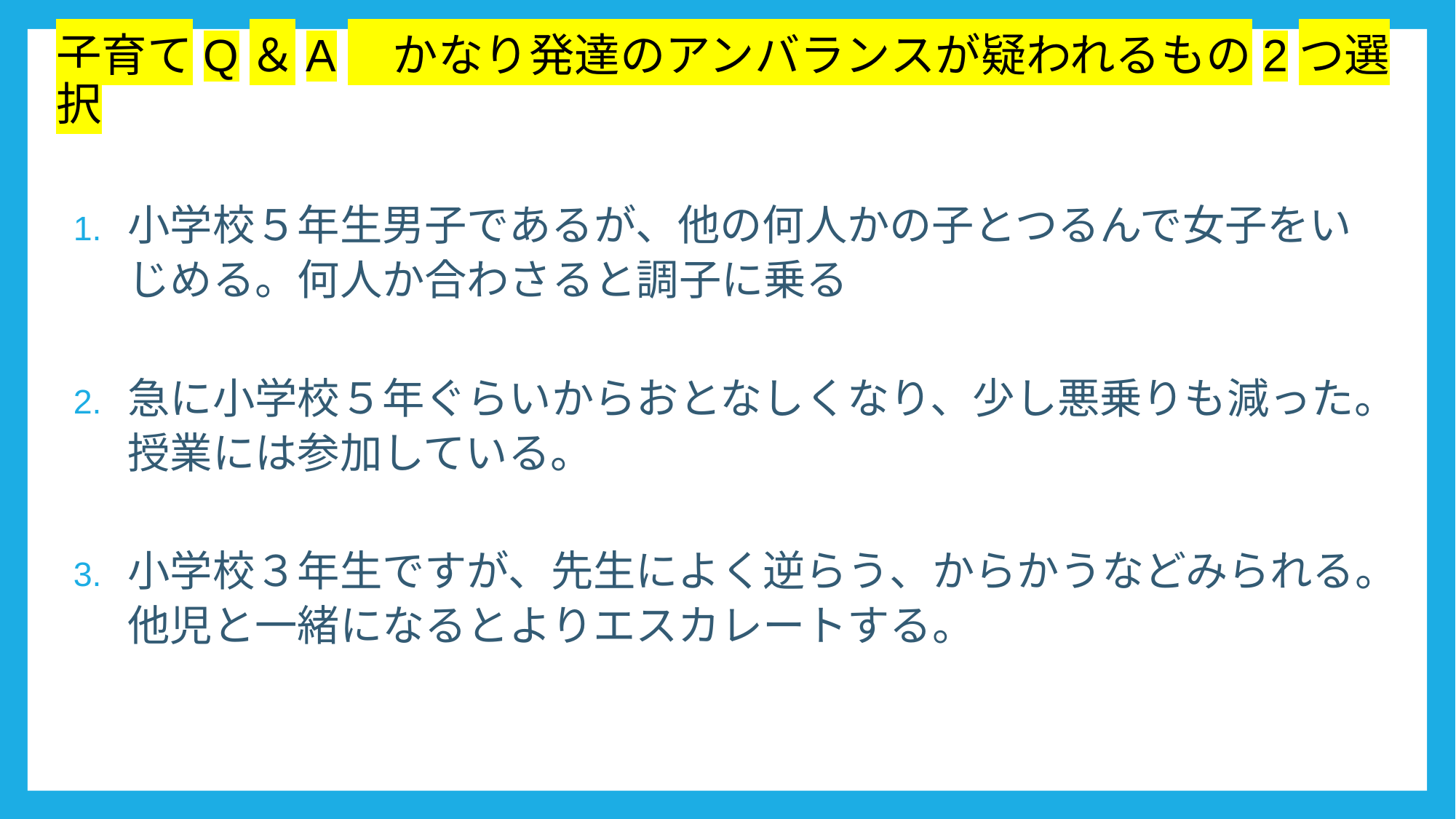

# 子育てQ＆A　かなり発達のアンバランスが疑われるもの2つ選択
小学校５年生男子であるが、他の何人かの子とつるんで女子をいじめる。何人か合わさると調子に乗る
急に小学校５年ぐらいからおとなしくなり、少し悪乗りも減った。授業には参加している。
小学校３年生ですが、先生によく逆らう、からかうなどみられる。他児と一緒になるとよりエスカレートする。